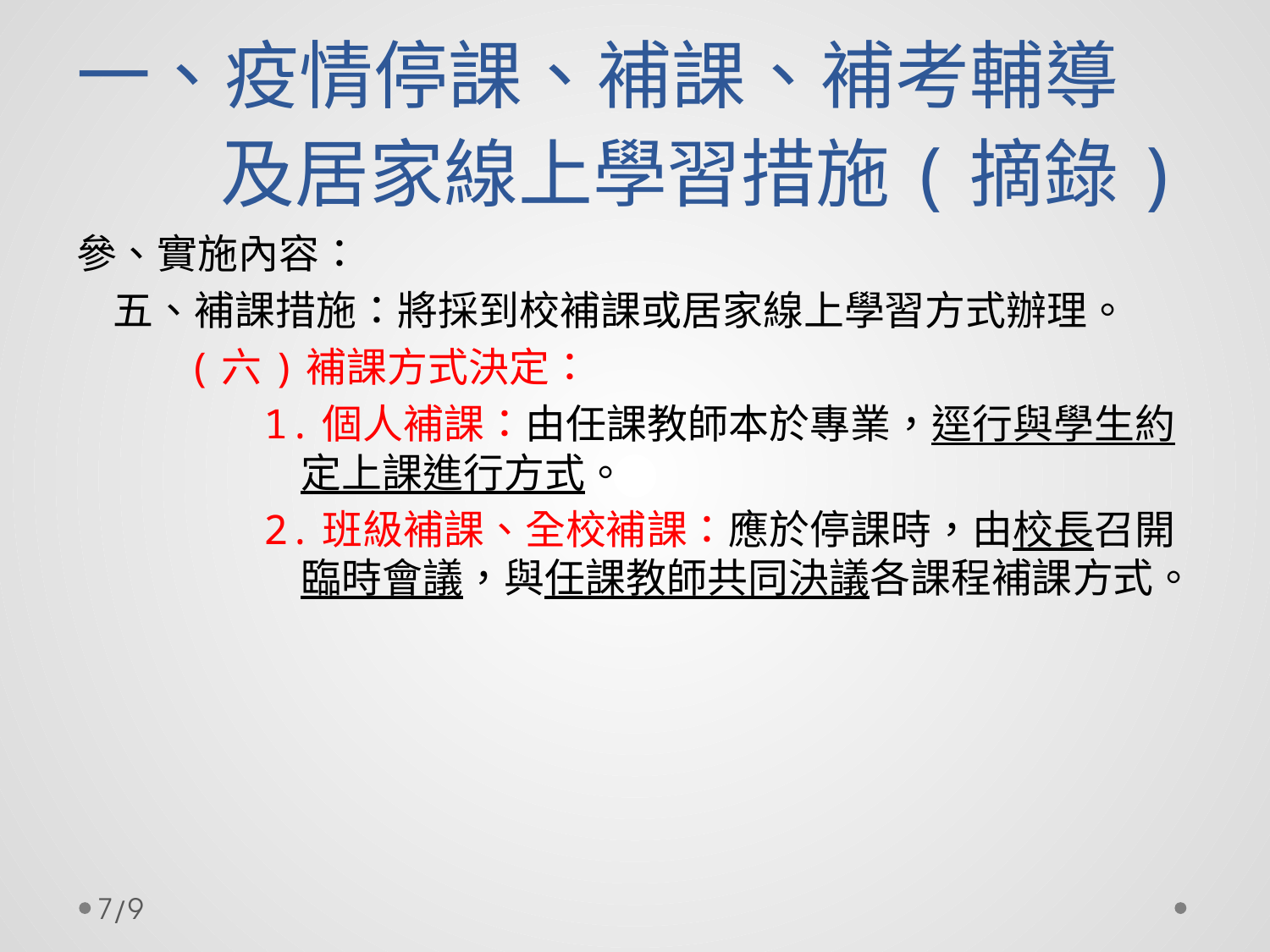

# 一、疫情停課、補課、補考輔導及居家線上學習措施(摘錄)
參、實施內容：
五、補課措施：將採到校補課或居家線上學習方式辦理。
(六)補課方式決定：
1.個人補課：由任課教師本於專業，逕行與學生約定上課進行方式。
2.班級補課、全校補課：應於停課時，由校長召開臨時會議，與任課教師共同決議各課程補課方式。
7/9